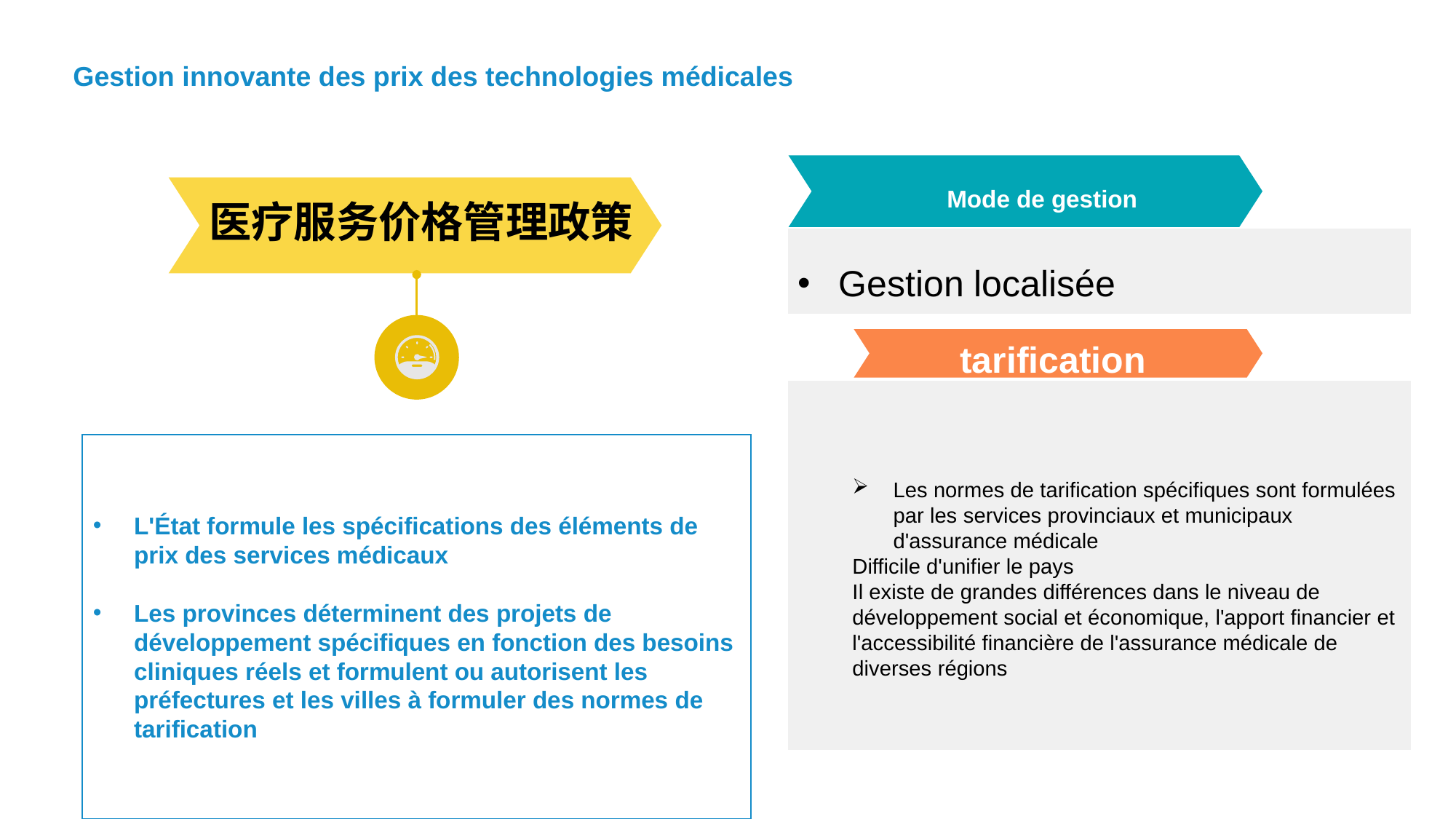

Gestion innovante des prix des technologies médicales

Mode de gestion

医疗服务价格管理政策
Gestion localisée

tarification

Les normes de tarification spécifiques sont formulées par les services provinciaux et municipaux d'assurance médicale
Difficile d'unifier le pays
Il existe de grandes différences dans le niveau de développement social et économique, l'apport financier et l'accessibilité financière de l'assurance médicale de diverses régions
L'État formule les spécifications des éléments de prix des services médicaux

Les provinces déterminent des projets de développement spécifiques en fonction des besoins cliniques réels et formulent ou autorisent les préfectures et les villes à formuler des normes de tarification